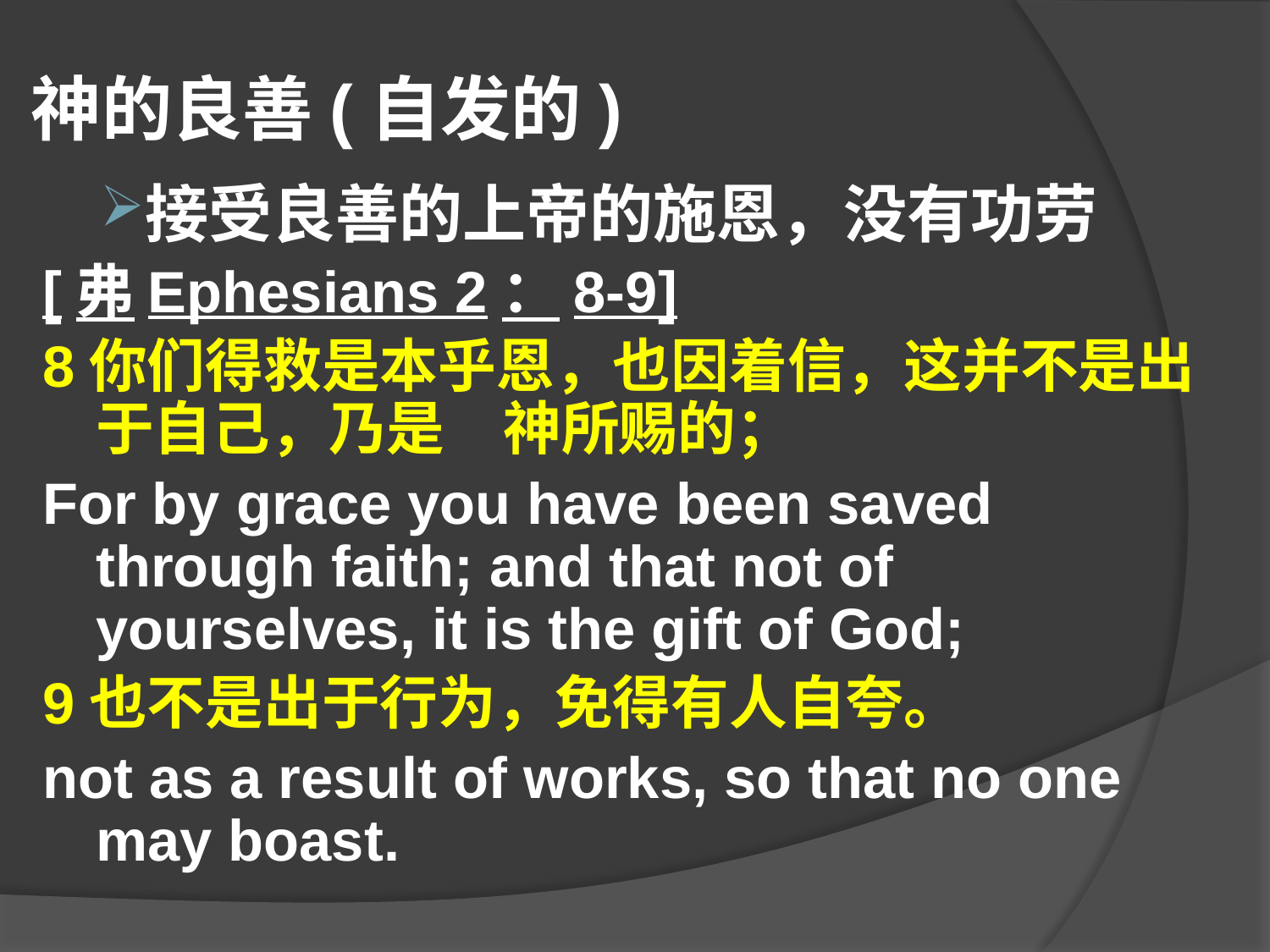

# 神的良善(自发的)
接受良善的上帝的施恩，没有功劳
[弗Ephesians 2：8-9]
8你们得救是本乎恩，也因着信，这并不是出于自己，乃是　神所赐的；
For by grace you have been saved through faith; and that not of yourselves, it is the gift of God;
9也不是出于行为，免得有人自夸。
not as a result of works, so that no one may boast.